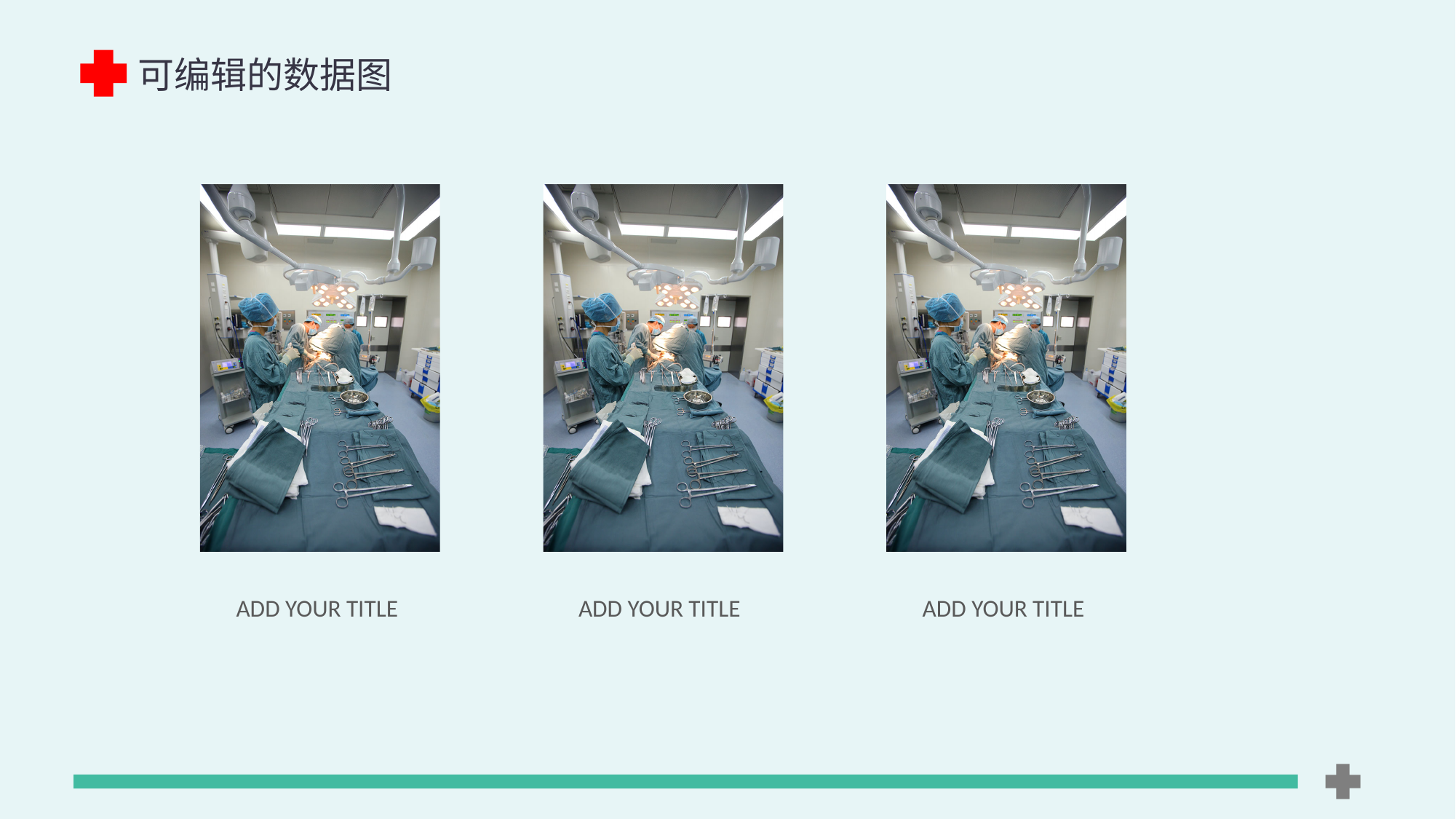

可编辑的数据图

ADD YOUR TITLE
ADD YOUR TITLE
ADD YOUR TITLE